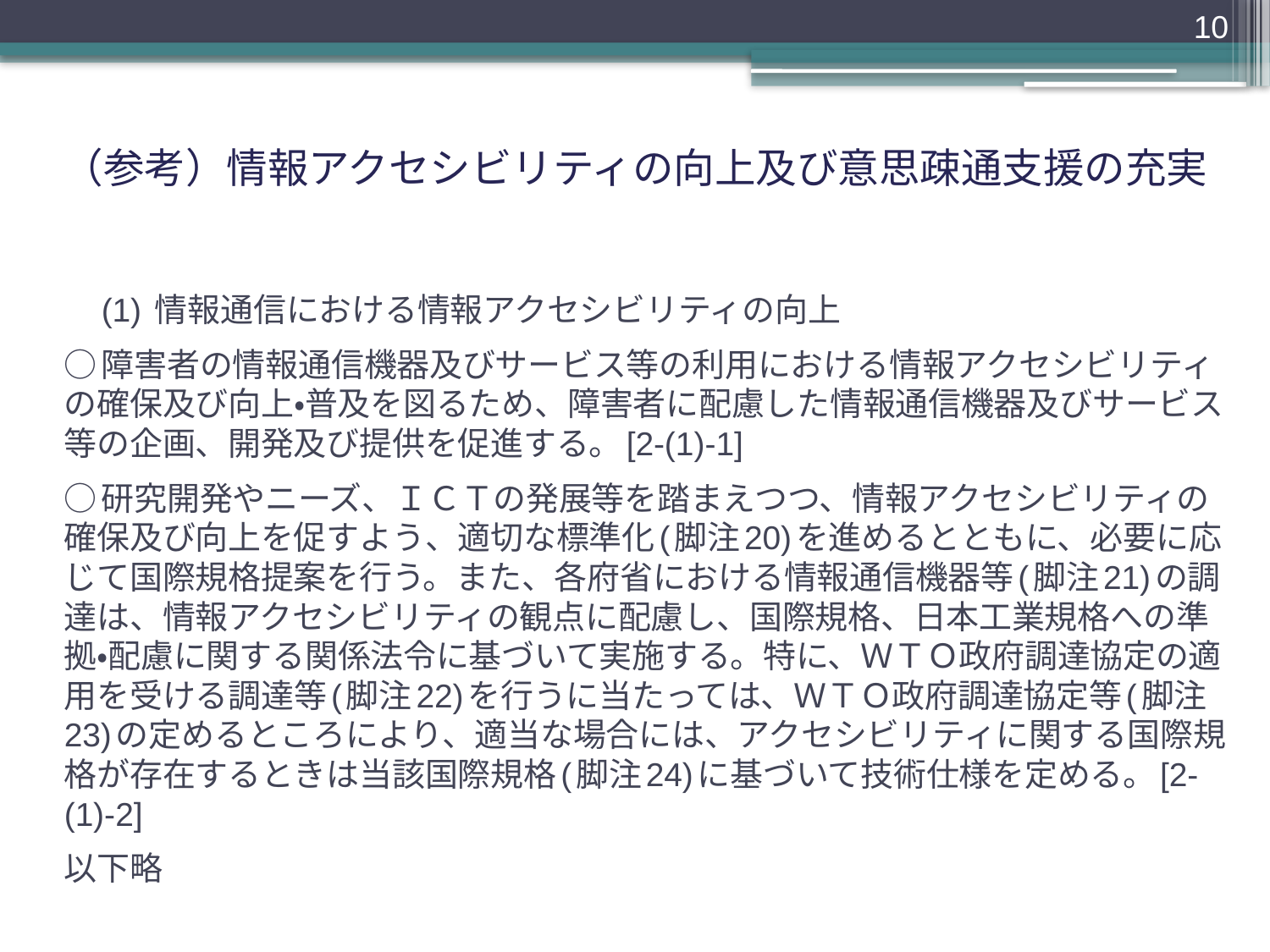

10
# （参考）情報アクセシビリティの向上及び意思疎通支援の充実
　(1) 情報通信における情報アクセシビリティの向上
○障害者の情報通信機器及びサービス等の利用における情報アクセシビリティの確保及び向上・普及を図るため、障害者に配慮した情報通信機器及びサービス等の企画、開発及び提供を促進する。[2-(1)-1]
○研究開発やニーズ、ＩＣＴの発展等を踏まえつつ、情報アクセシビリティの確保及び向上を促すよう、適切な標準化(脚注20)を進めるとともに、必要に応じて国際規格提案を行う。また、各府省における情報通信機器等(脚注21)の調達は、情報アクセシビリティの観点に配慮し、国際規格、日本工業規格への準拠・配慮に関する関係法令に基づいて実施する。特に、ＷＴＯ政府調達協定の適用を受ける調達等(脚注22)を行うに当たっては、ＷＴＯ政府調達協定等(脚注23)の定めるところにより、適当な場合には、アクセシビリティに関する国際規格が存在するときは当該国際規格(脚注24)に基づいて技術仕様を定める。[2-(1)-2]
以下略